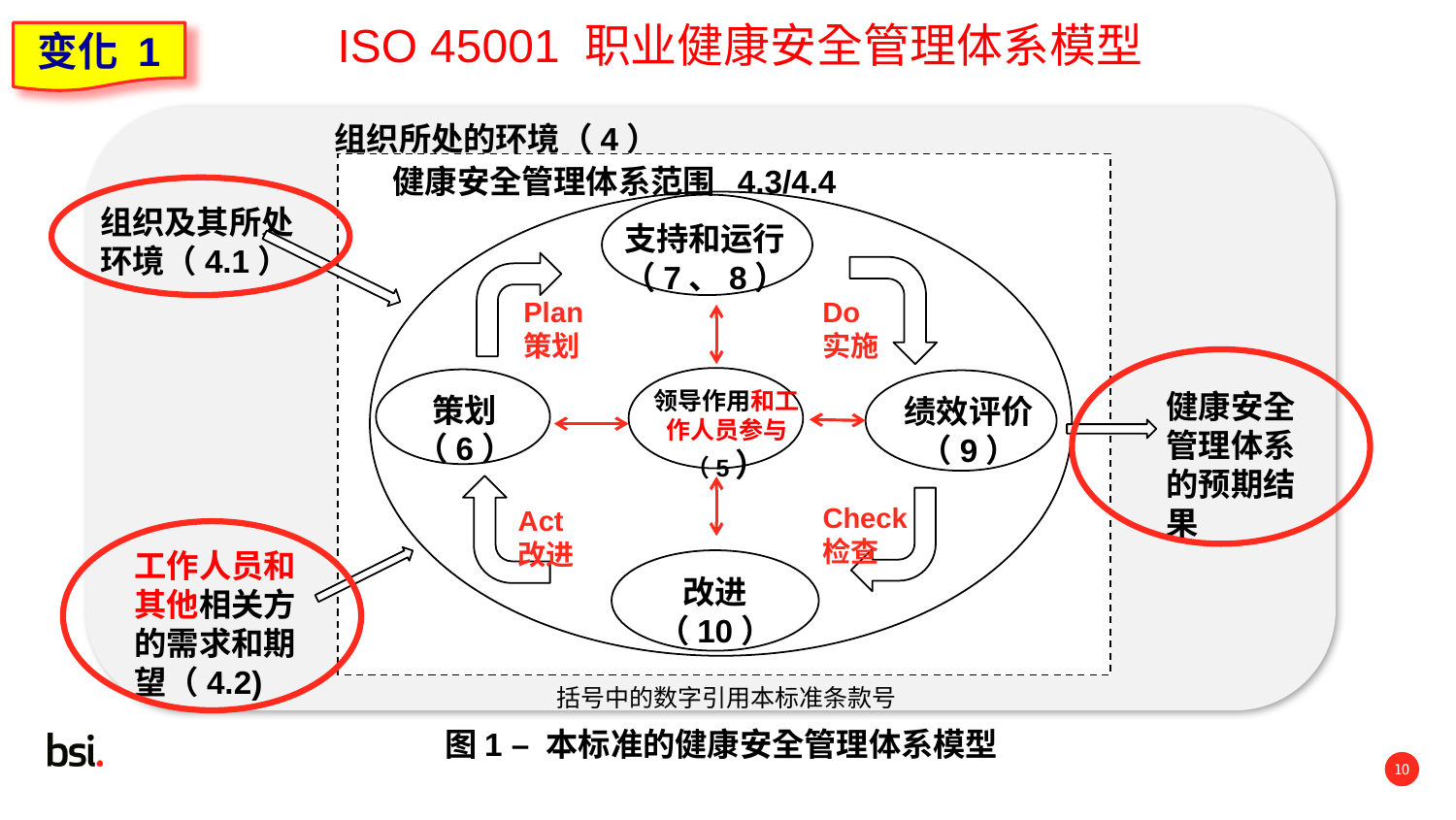

变化 1
# ISO 45001 职业健康安全管理体系模型

组织所处的环境（4）

健康安全管理体系范围  4.3/4.4

Plan策划
Do
实施
Check
检查
Act
改进
组织及其所处环境（4.1）

健康安全管理体系的预期结果

工作人员和其他相关方的需求和期望（4.2)

括号中的数字引用本标准条款号
图1 – 本标准的健康安全管理体系模型

支持和运行（7、8）

领导作用和工作人员参与（5）
策划
（6）
绩效评价
（9）

改进
（10）